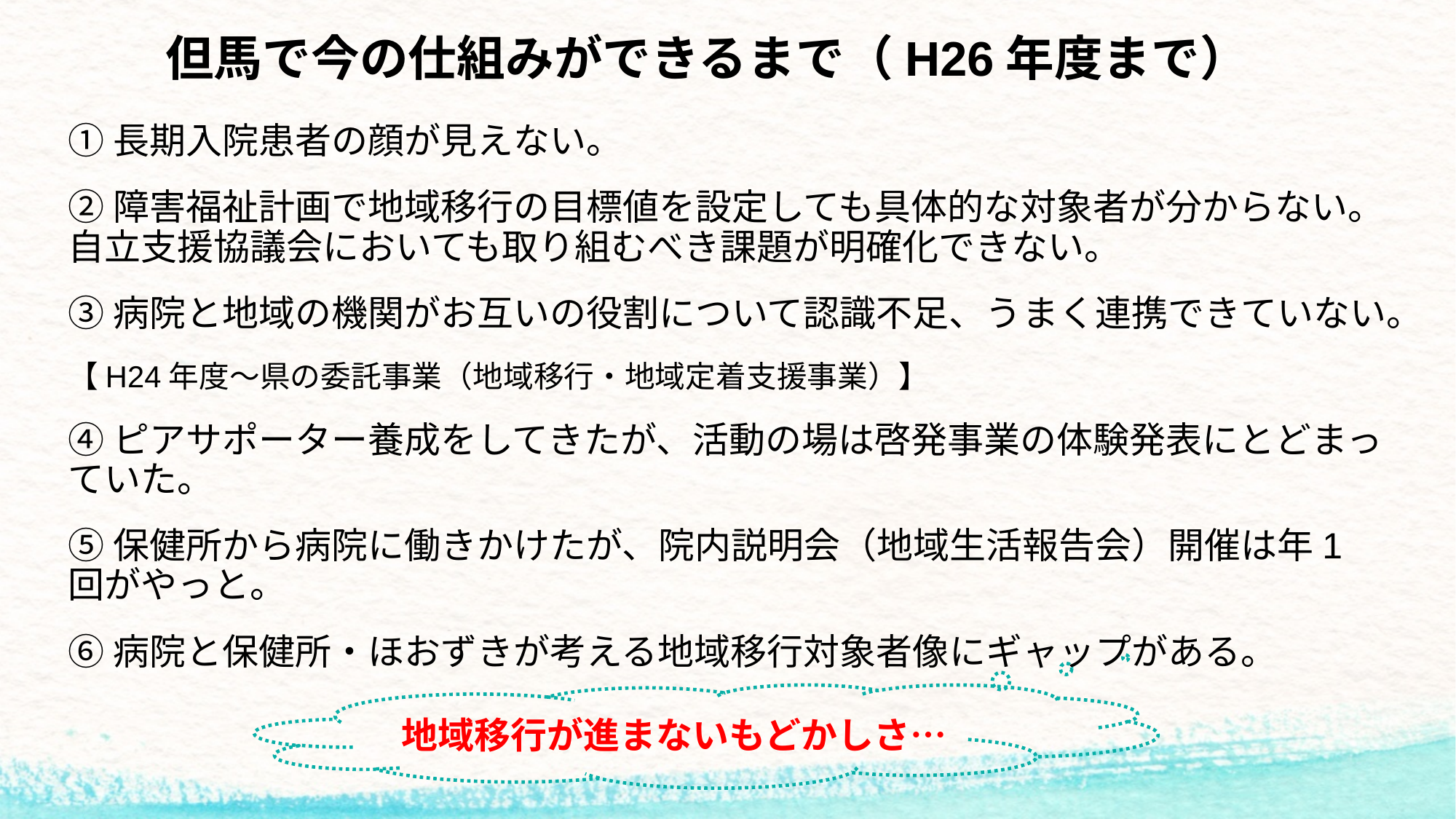

# 但馬で今の仕組みができるまで（H26年度まで）
①長期入院患者の顔が見えない。
②障害福祉計画で地域移行の目標値を設定しても具体的な対象者が分からない。自立支援協議会においても取り組むべき課題が明確化できない。
③病院と地域の機関がお互いの役割について認識不足、うまく連携できていない。
【H24年度～県の委託事業（地域移行・地域定着支援事業）】
④ピアサポーター養成をしてきたが、活動の場は啓発事業の体験発表にとどまっていた。
⑤保健所から病院に働きかけたが、院内説明会（地域生活報告会）開催は年1回がやっと。
⑥病院と保健所・ほおずきが考える地域移行対象者像にギャップがある。
地域移行が進まないもどかしさ…